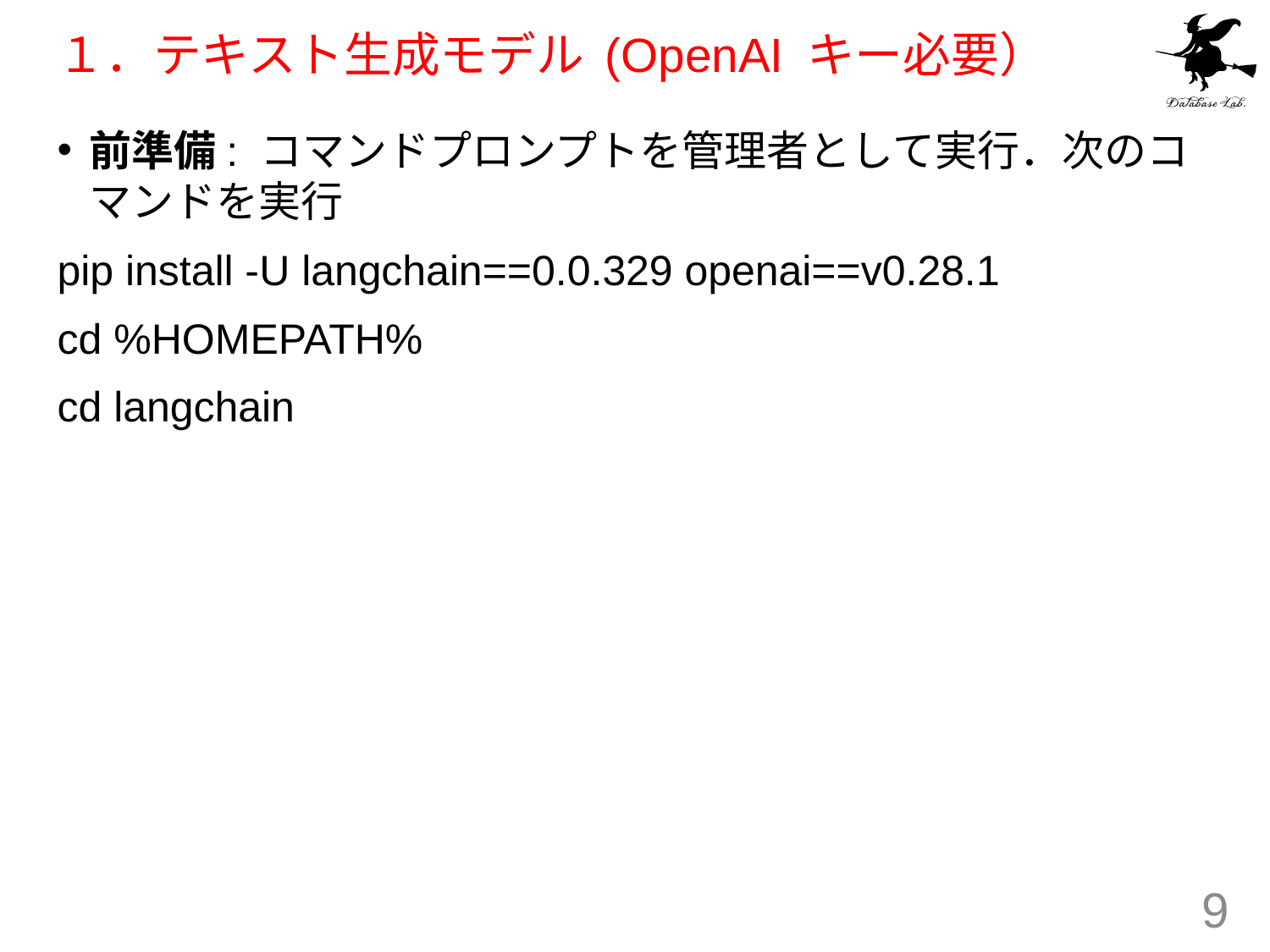

# １．テキスト生成モデル (OpenAI キー必要）
前準備: コマンドプロンプトを管理者として実行．次のコマンドを実行
pip install -U langchain==0.0.329 openai==v0.28.1
cd %HOMEPATH%
cd langchain

9